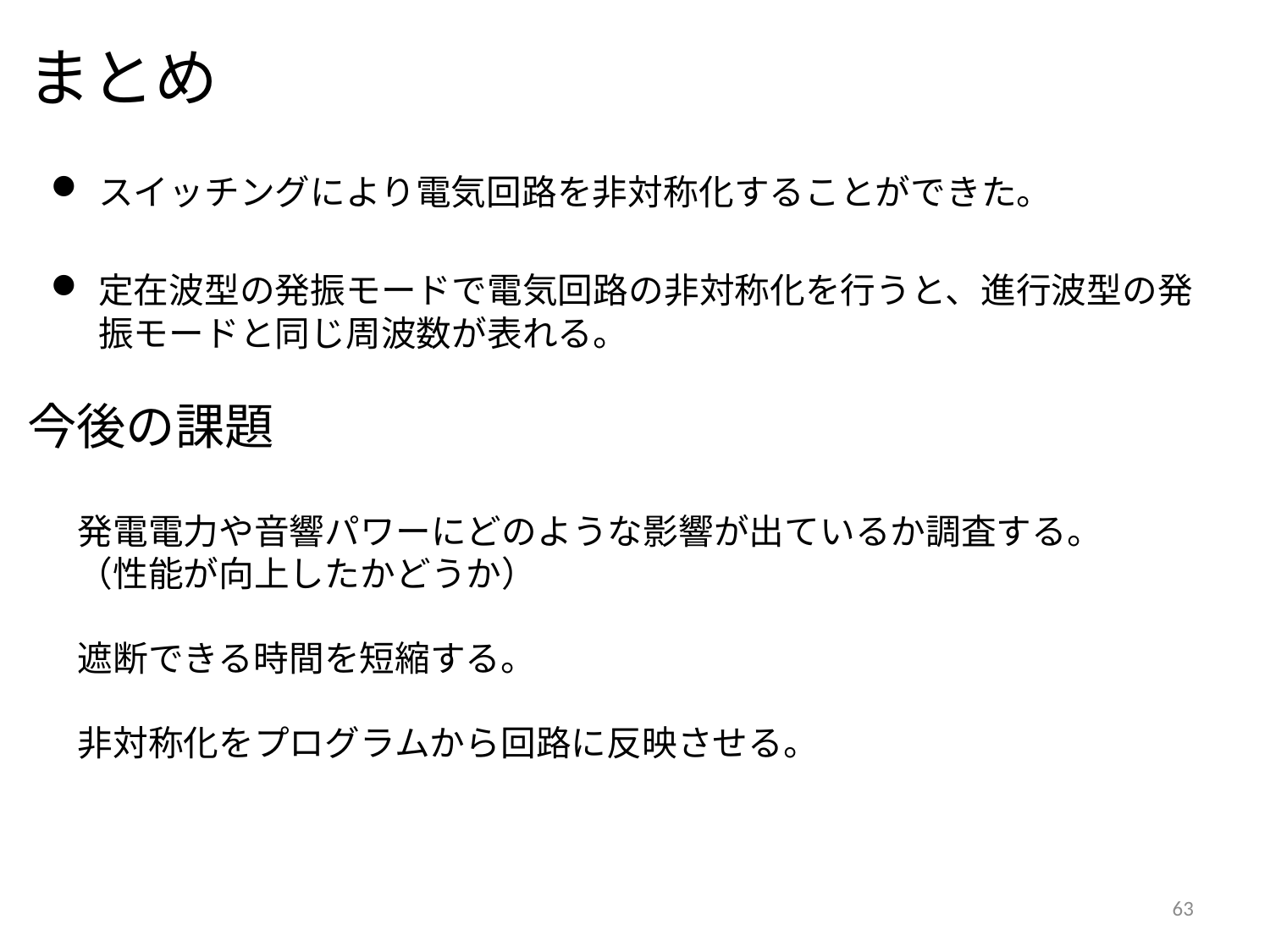

# まとめ
スイッチングにより電気回路を非対称化することができた。

定在波型の発振モードで電気回路の非対称化を行うと、進行波型の発振モードと同じ周波数が表れる。

今後の課題
発電電力や音響パワーにどのような影響が出ているか調査する。
（性能が向上したかどうか）

遮断できる時間を短縮する。

非対称化をプログラムから回路に反映させる。
63